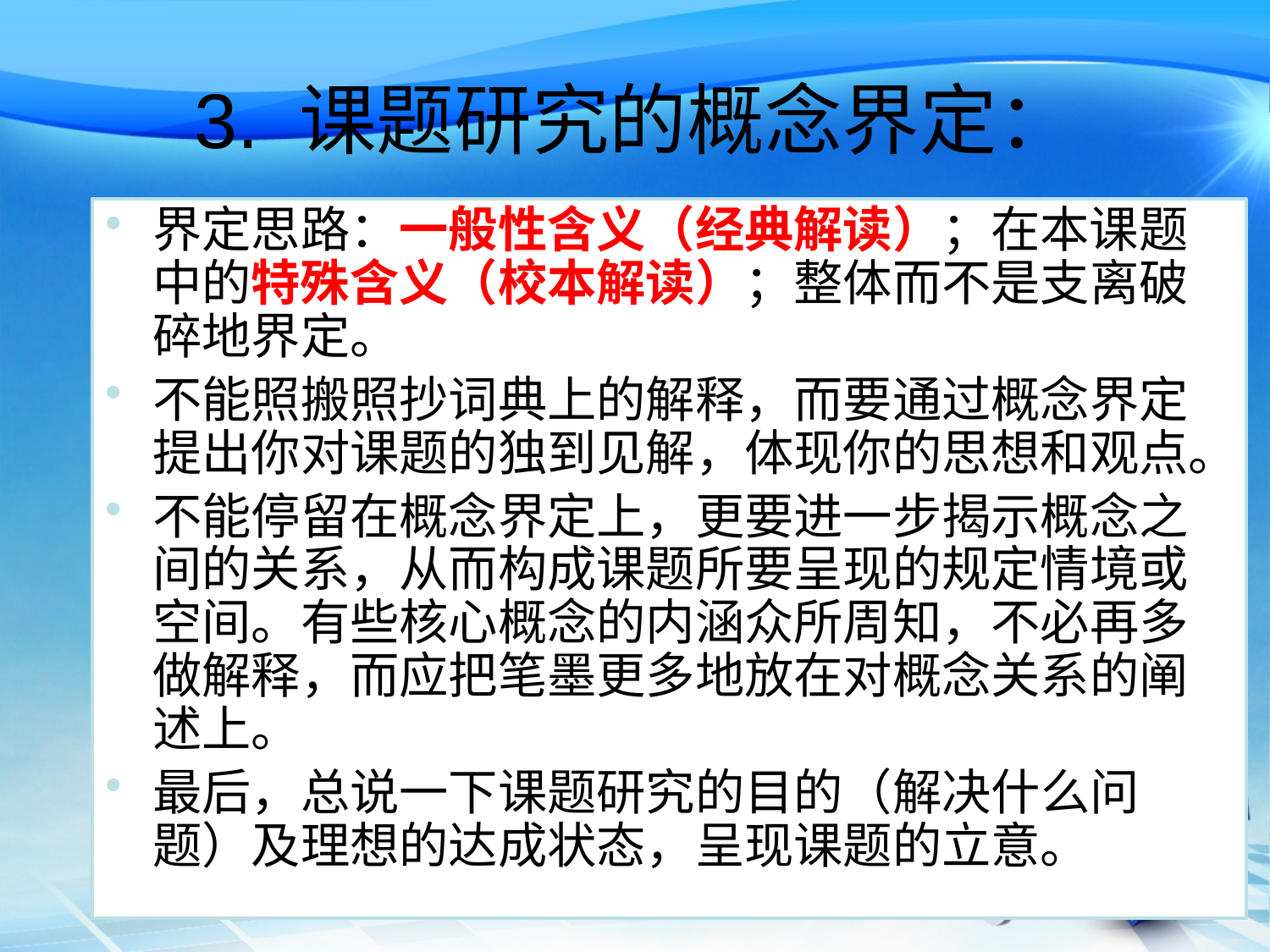

# 3. 课题研究的概念界定：
界定思路：一般性含义（经典解读）；在本课题中的特殊含义（校本解读）；整体而不是支离破碎地界定。
不能照搬照抄词典上的解释，而要通过概念界定提出你对课题的独到见解，体现你的思想和观点。
不能停留在概念界定上，更要进一步揭示概念之间的关系，从而构成课题所要呈现的规定情境或空间。有些核心概念的内涵众所周知，不必再多做解释，而应把笔墨更多地放在对概念关系的阐述上。
最后，总说一下课题研究的目的（解决什么问题）及理想的达成状态，呈现课题的立意。

26